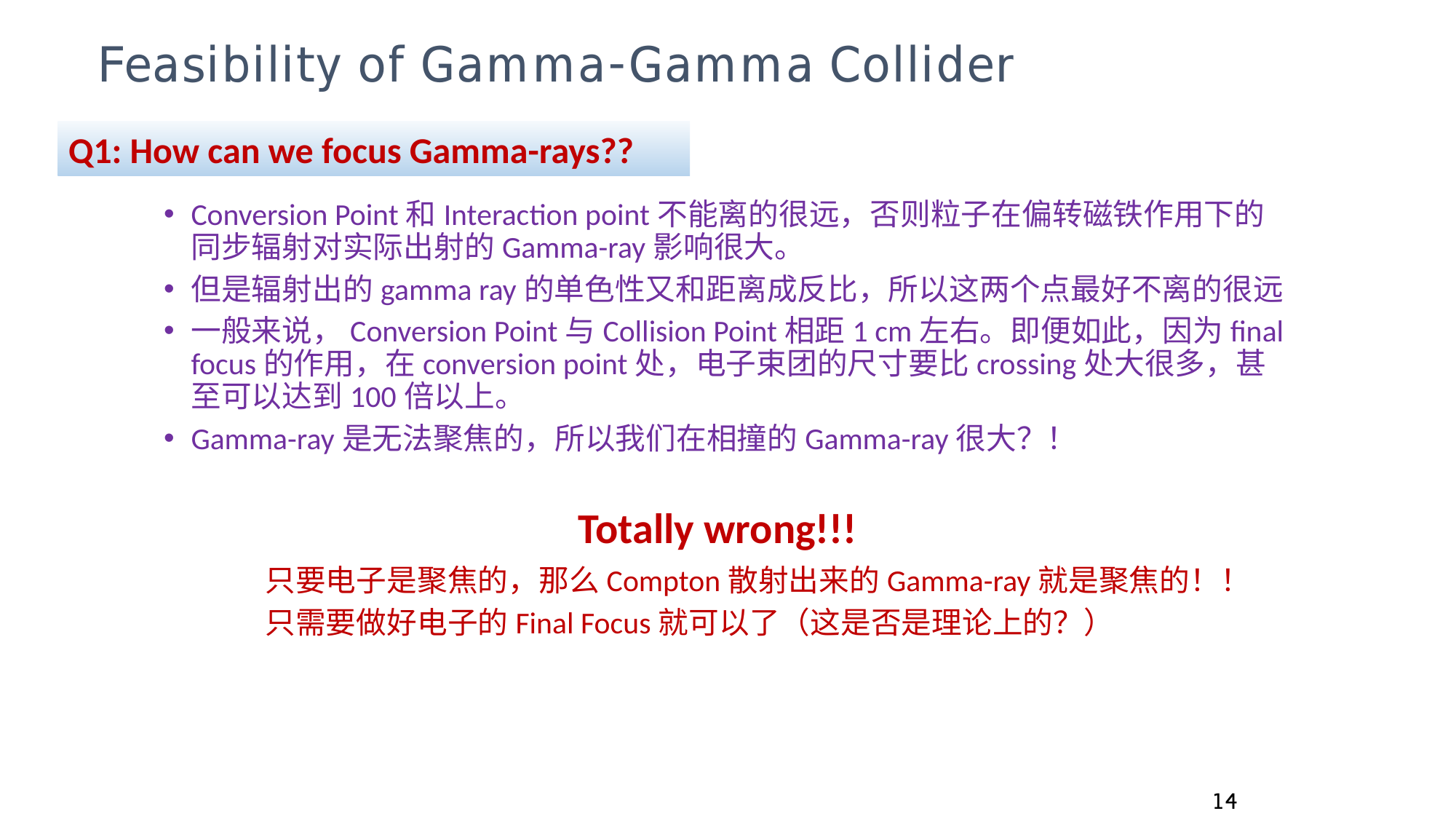

Feasibility of Gamma-Gamma Collider
Q1: How can we focus Gamma-rays??
Conversion Point和Interaction point不能离的很远，否则粒子在偏转磁铁作用下的同步辐射对实际出射的Gamma-ray影响很大。
但是辐射出的gamma ray的单色性又和距离成反比，所以这两个点最好不离的很远
一般来说，Conversion Point与Collision Point相距1 cm左右。即便如此，因为final focus的作用，在conversion point处，电子束团的尺寸要比crossing处大很多，甚至可以达到100倍以上。
Gamma-ray是无法聚焦的，所以我们在相撞的Gamma-ray很大？！

                                           Totally wrong!!!
              只要电子是聚焦的，那么Compton散射出来的Gamma-ray就是聚焦的！！
              只需要做好电子的Final Focus就可以了（这是否是理论上的？）
14